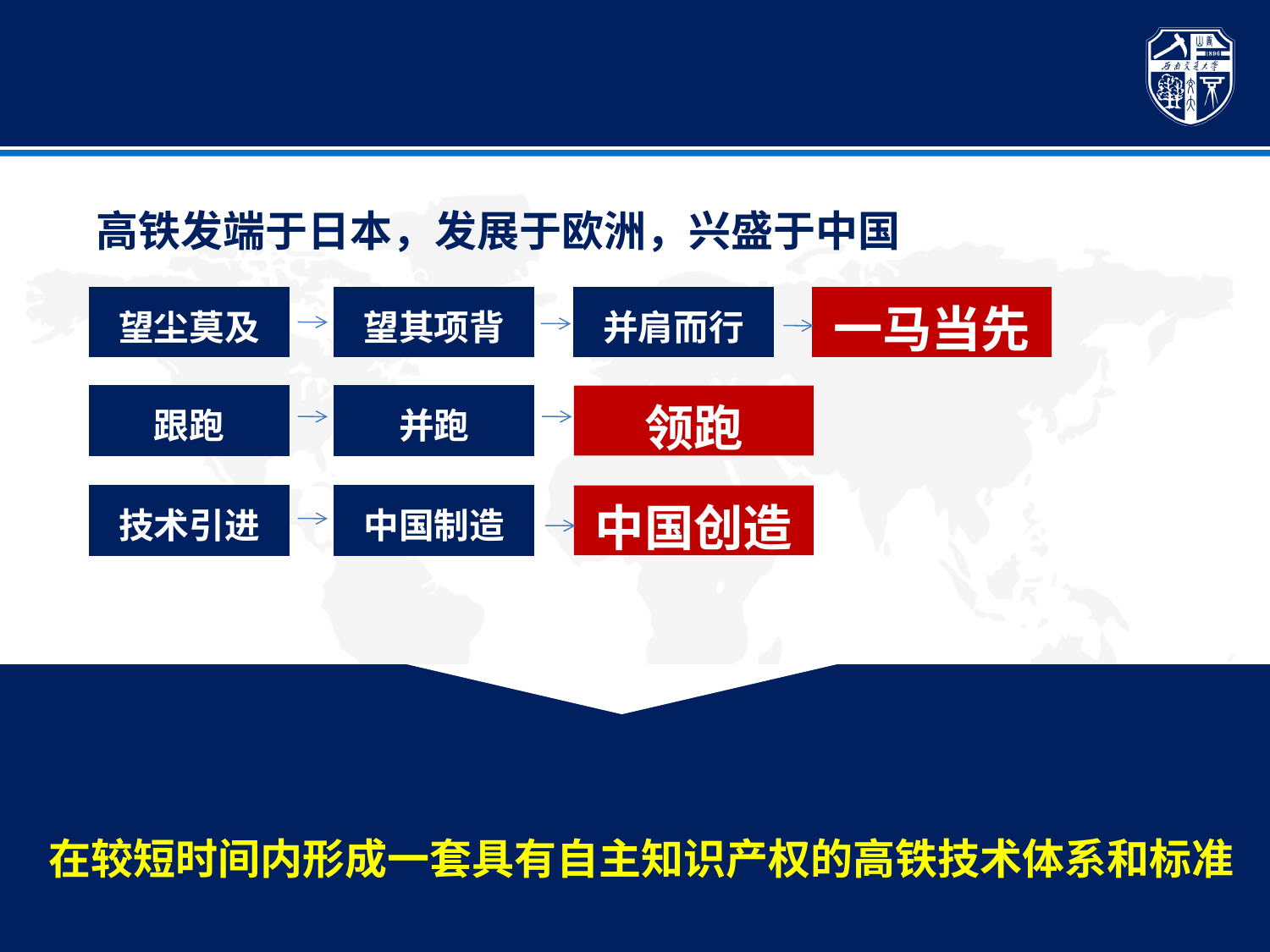

5.   知识产权与铁路标准
高铁发端于日本，发展于欧洲，兴盛于中国
望尘莫及
望其项背
并肩而行
一马当先
跟跑
并跑
领跑
技术引进
中国制造
中国创造

特别是中国极强的学习、消化和吸收能力
才使得中国能通过学习借鉴和自主创新
在较短时间内形成一套具有自主知识产权的高铁技术体系和标准